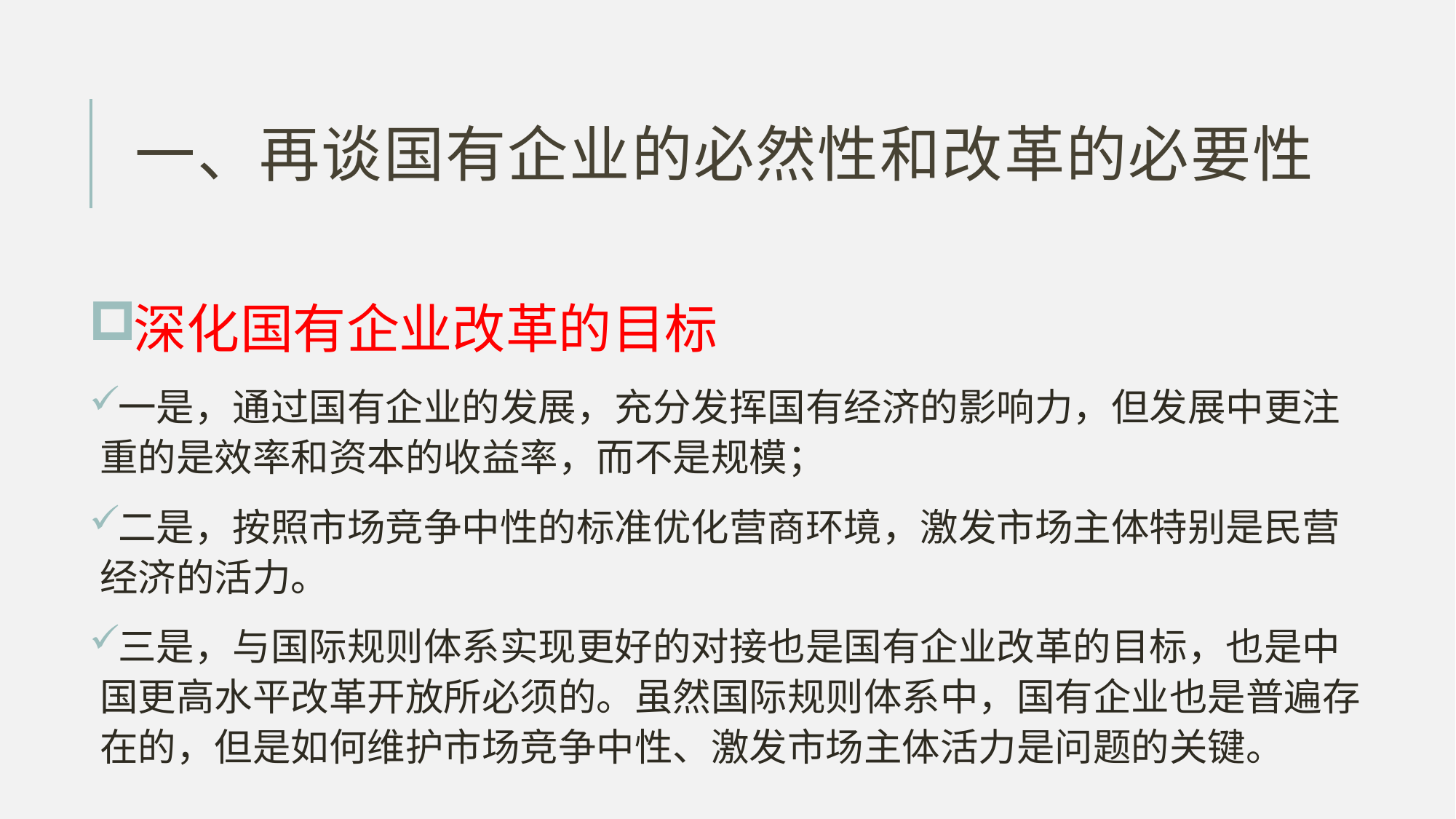

# 一、再谈国有企业的必然性和改革的必要性
深化国有企业改革的目标
一是，通过国有企业的发展，充分发挥国有经济的影响力，但发展中更注重的是效率和资本的收益率，而不是规模；
二是，按照市场竞争中性的标准优化营商环境，激发市场主体特别是民营经济的活力。
三是，与国际规则体系实现更好的对接也是国有企业改革的目标，也是中国更高水平改革开放所必须的。虽然国际规则体系中，国有企业也是普遍存在的，但是如何维护市场竞争中性、激发市场主体活力是问题的关键。